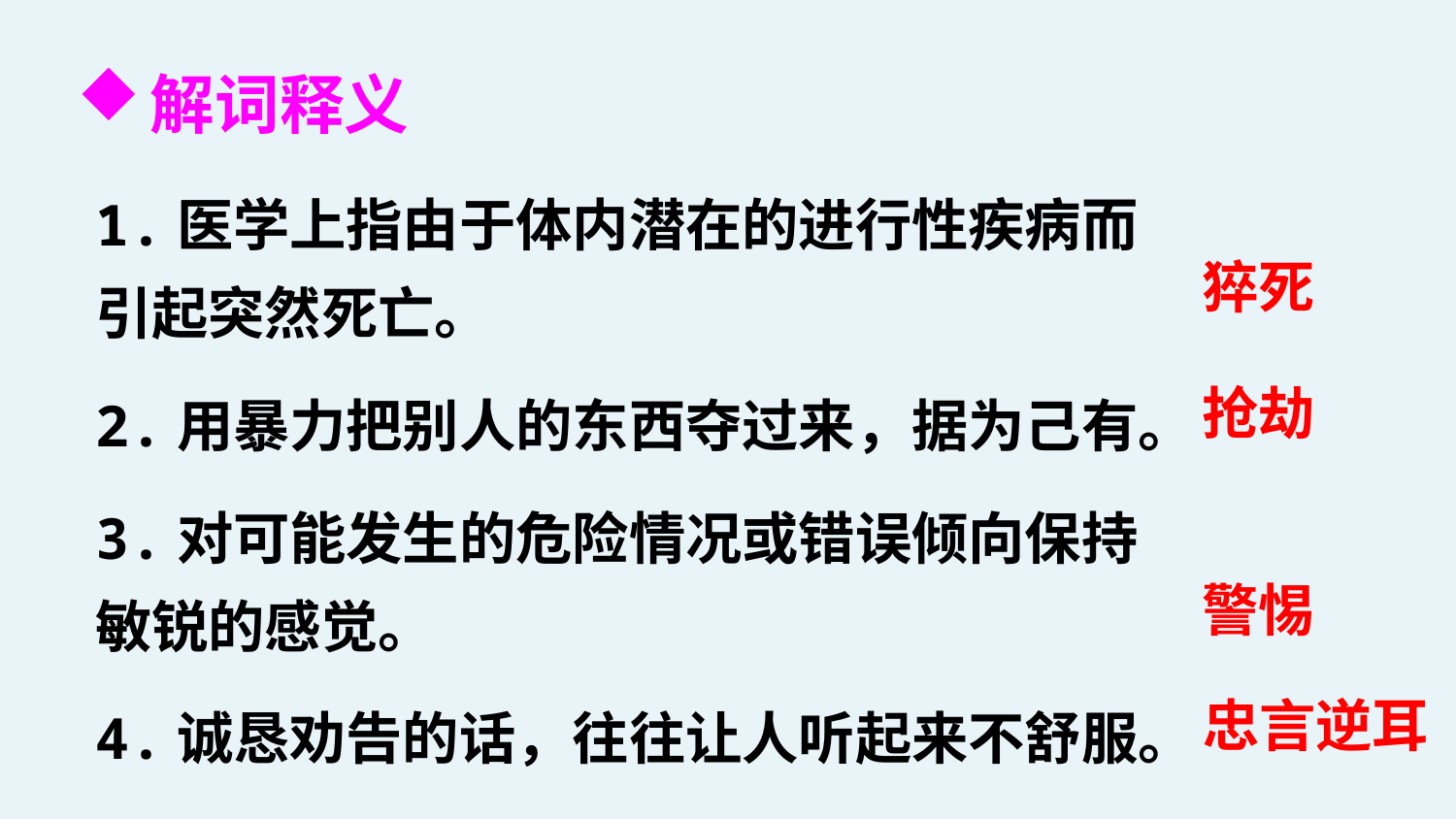

解词释义
1.医学上指由于体内潜在的进行性疾病而引起突然死亡。
2.用暴力把别人的东西夺过来，据为己有。
3.对可能发生的危险情况或错误倾向保持敏锐的感觉。
4.诚恳劝告的话，往往让人听起来不舒服。
猝死
抢劫
警惕
忠言逆耳